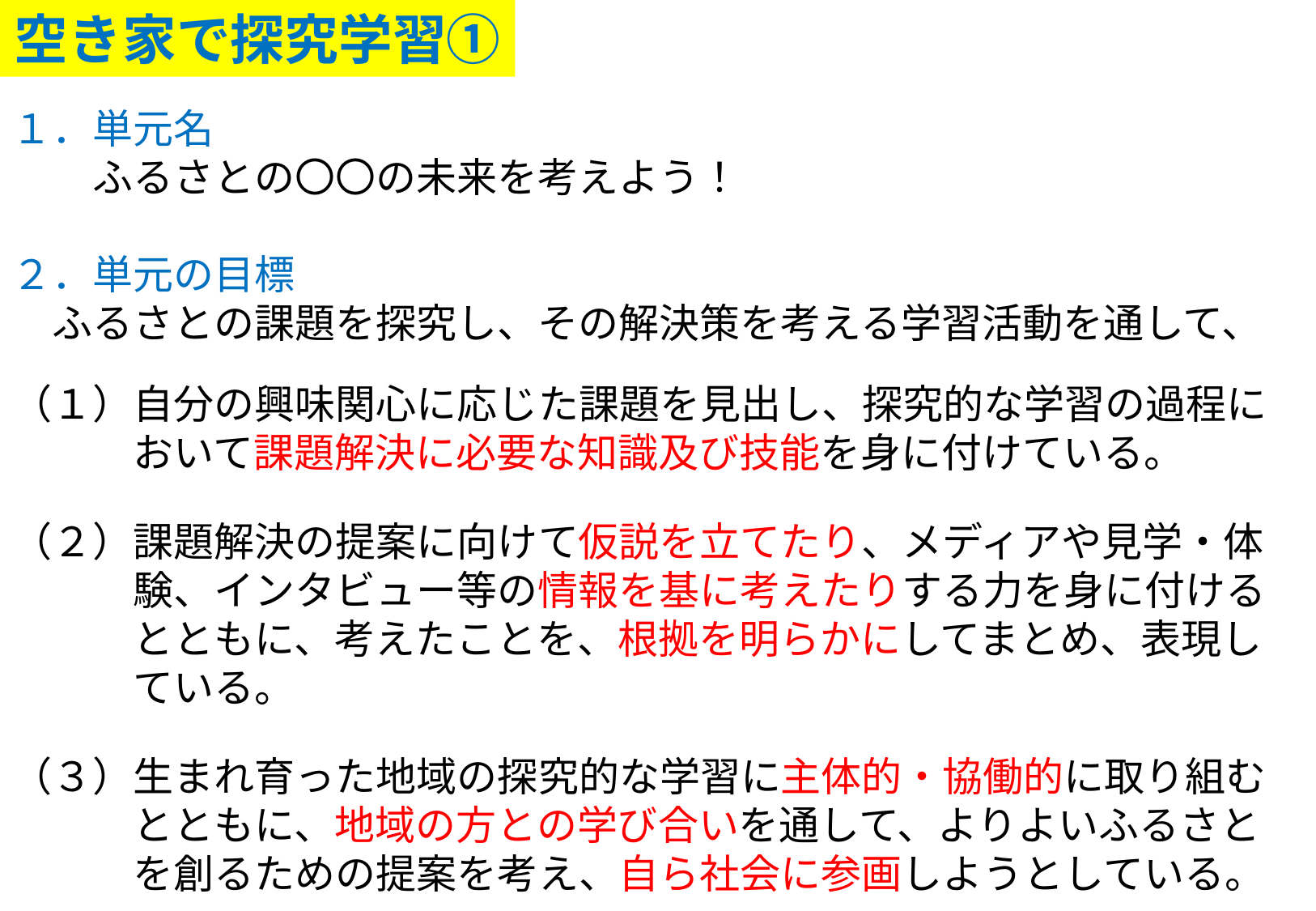

空き家で探究学習①
１．単元名
　　ふるさとの〇〇の未来を考えよう！
２．単元の目標
　ふるさとの課題を探究し、その解決策を考える学習活動を通して、

（１）自分の興味関心に応じた課題を見出し、探究的な学習の過程に
　　　おいて課題解決に必要な知識及び技能を身に付けている。

（２）課題解決の提案に向けて仮説を立てたり、メディアや見学・体
　　　験、インタビュー等の情報を基に考えたりする力を身に付ける
　　　とともに、考えたことを、根拠を明らかにしてまとめ、表現し
　　　ている。

（３）生まれ育った地域の探究的な学習に主体的・協働的に取り組む
　　　とともに、地域の方との学び合いを通して、よりよいふるさと
　　　を創るための提案を考え、自ら社会に参画しようとしている。